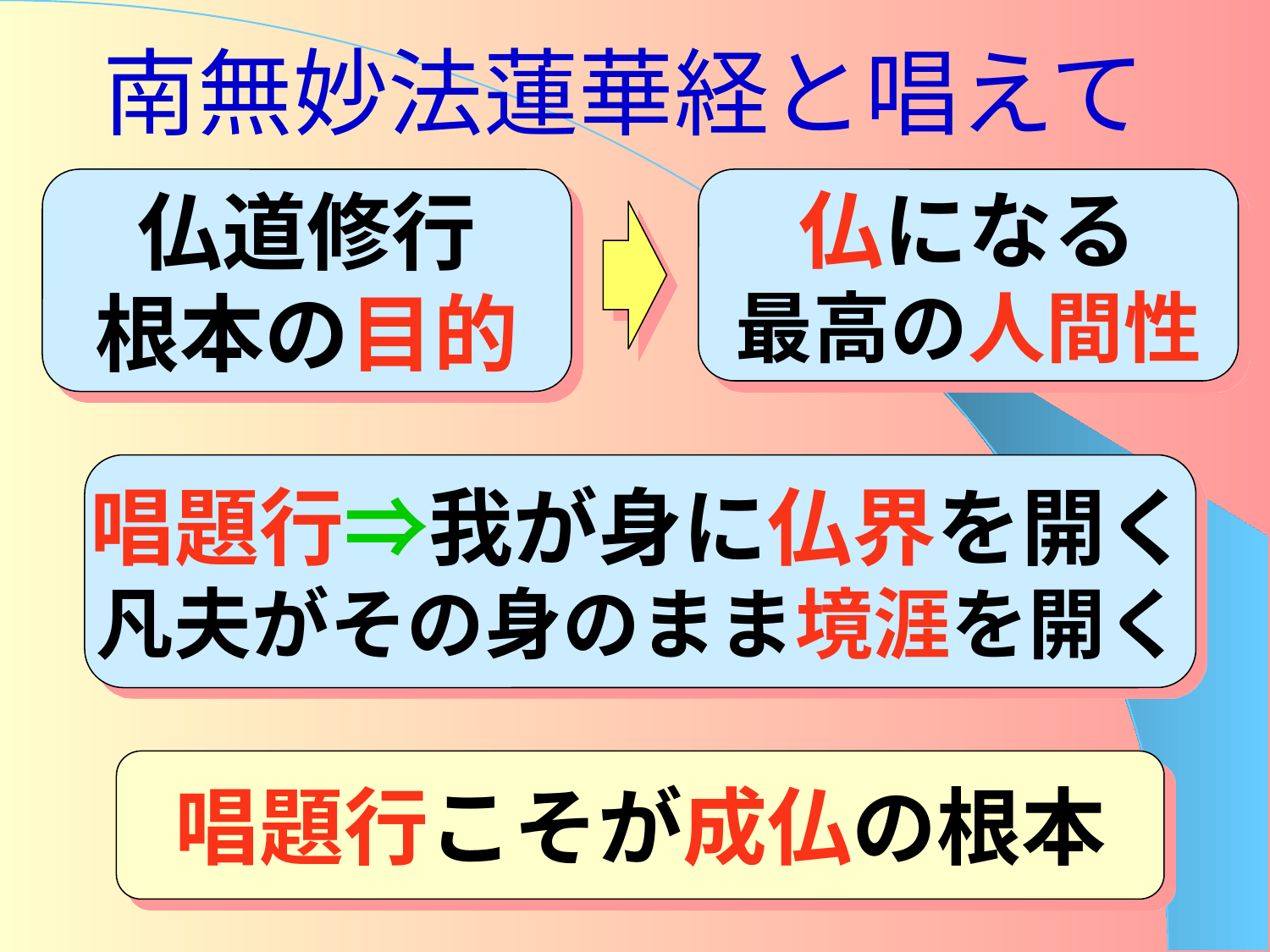

# 南無妙法蓮華経と唱えて
仏道修行
根本の目的
仏になる
最高の人間性

唱題行⇒我が身に仏界を開く
凡夫がその身のまま境涯を開く
唱題行こそが成仏の根本